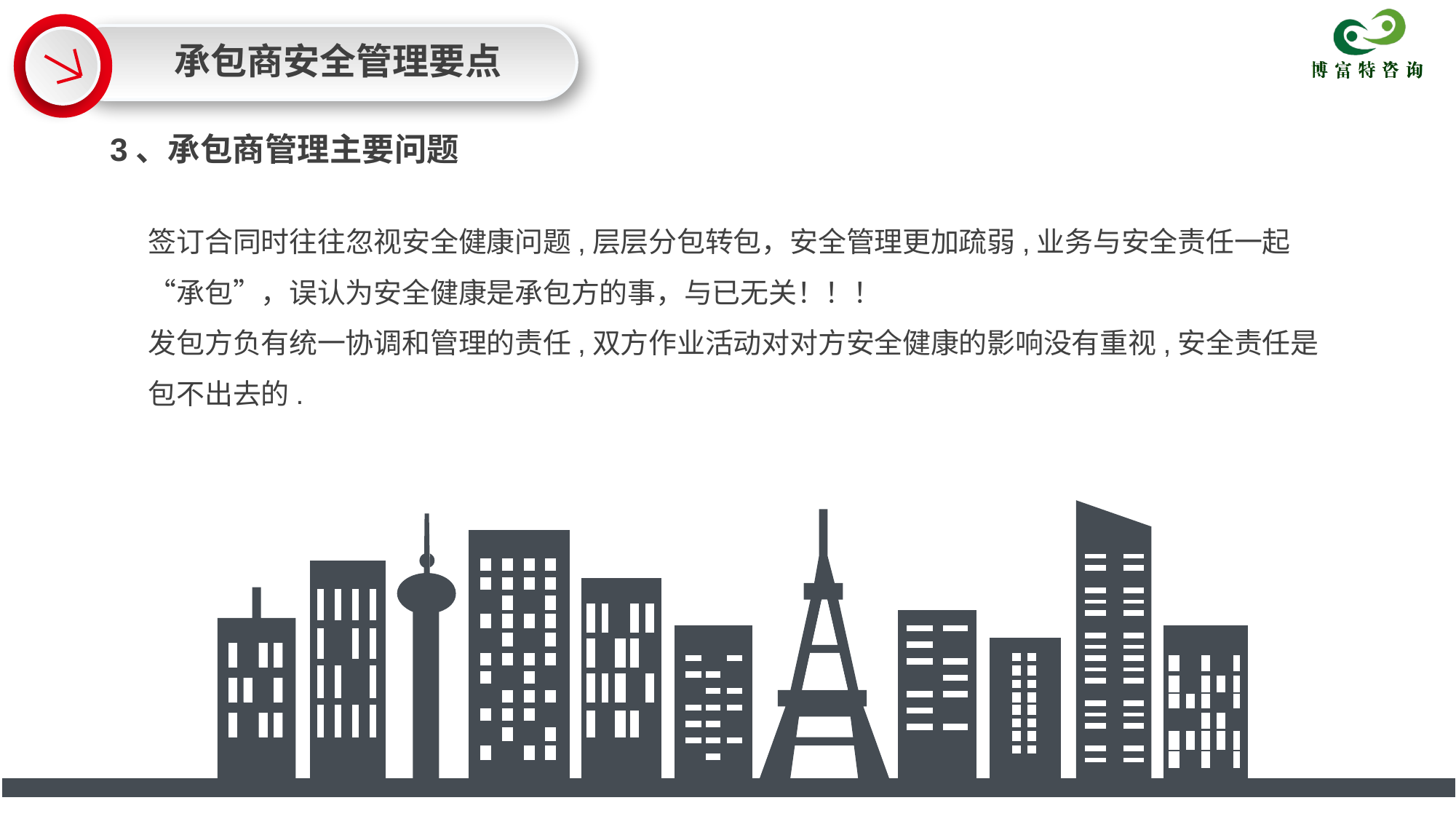

承包商安全管理要点
3、承包商管理主要问题
签订合同时往往忽视安全健康问题,层层分包转包，安全管理更加疏弱,业务与安全责任一起“承包”，误认为安全健康是承包方的事，与已无关！！！
发包方负有统一协调和管理的责任,双方作业活动对对方安全健康的影响没有重视,安全责任是包不出去的.